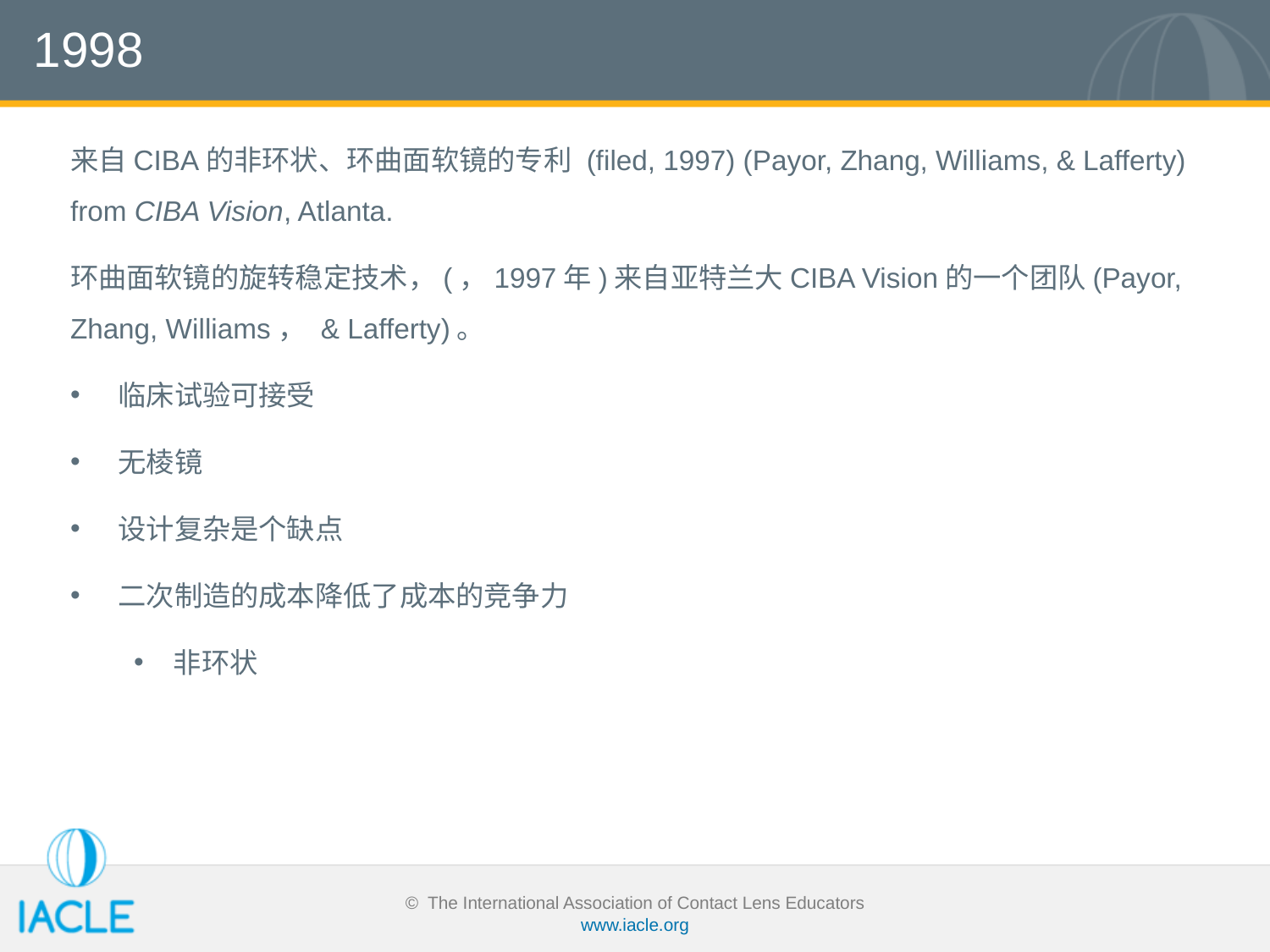

# 1998
来自CIBA的非环状、环曲面软镜的专利 (filed, 1997) (Payor, Zhang, Williams, & Lafferty) from CIBA Vision, Atlanta.
环曲面软镜的旋转稳定技术，(，1997年)来自亚特兰大CIBA Vision的一个团队(Payor, Zhang, Williams， & Lafferty)。
临床试验可接受
无棱镜
设计复杂是个缺点
二次制造的成本降低了成本的竞争力
非环状